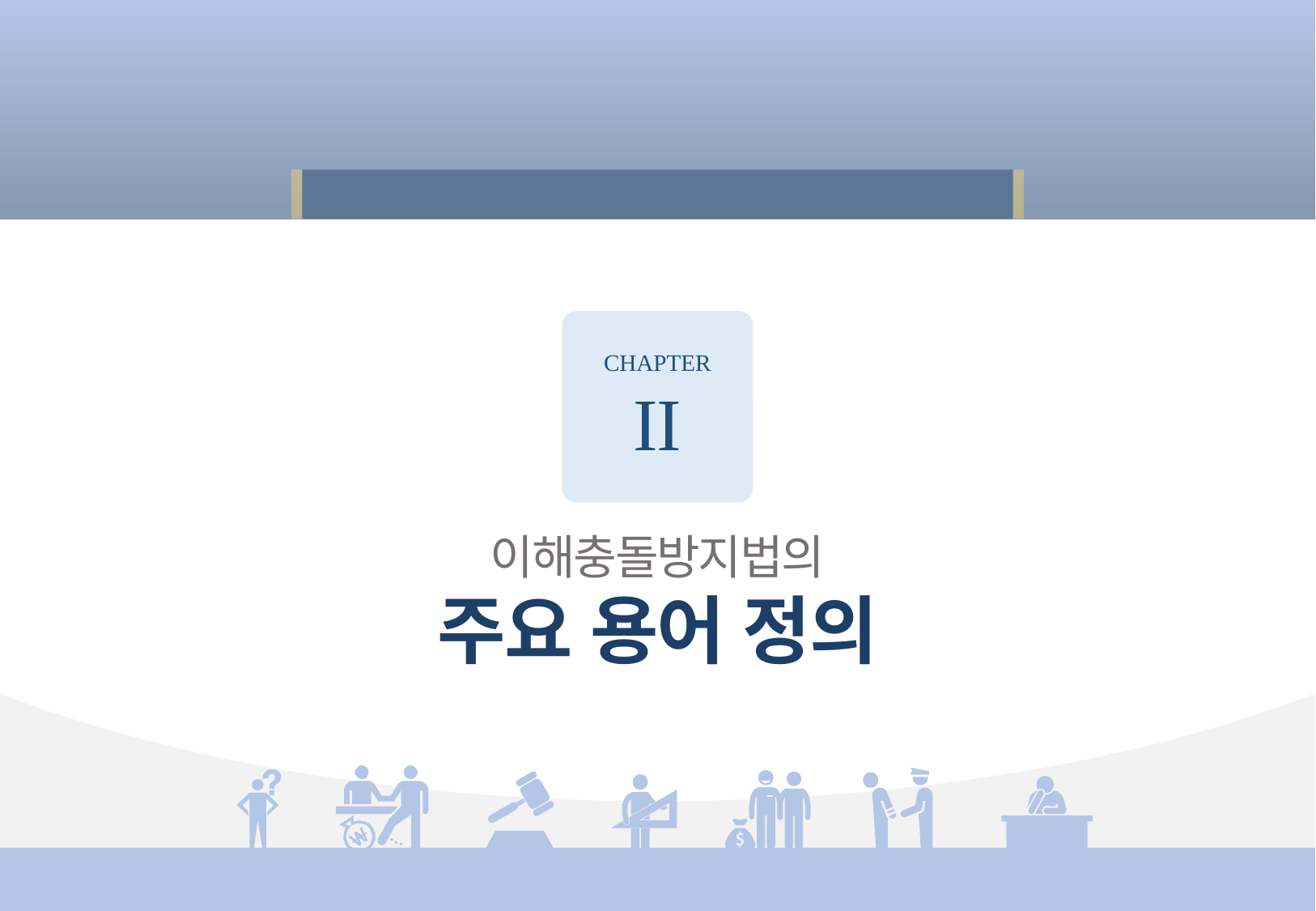

「공직자의 이해충돌 방지법」의 이해

CHAPTER
II
이해충돌방지법의
주요 용어 정의

10